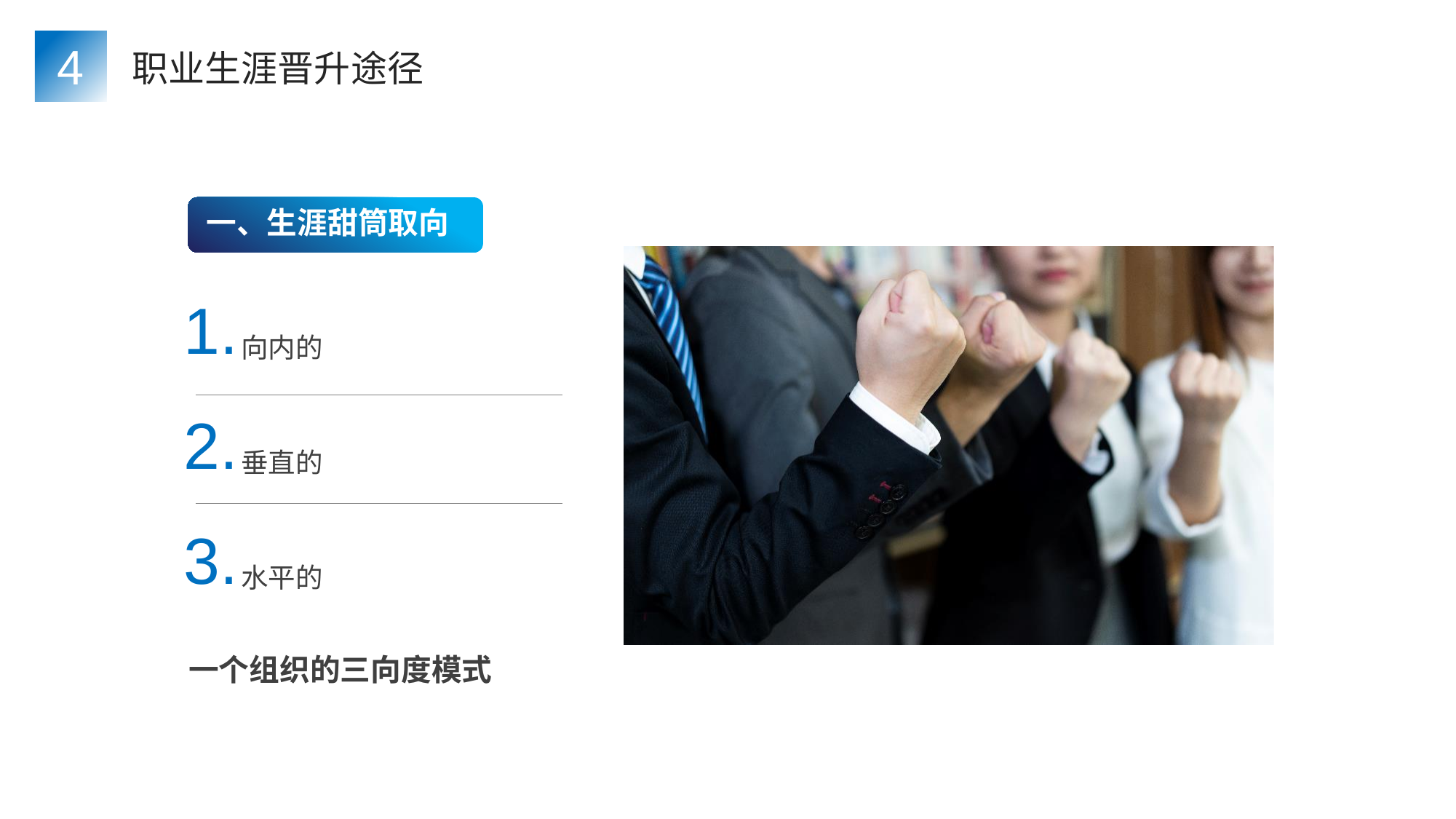

4
职业生涯晋升途径

一、生涯甜筒取向

1.
向内的
2.
垂直的
3.
水平的
一个组织的三向度模式